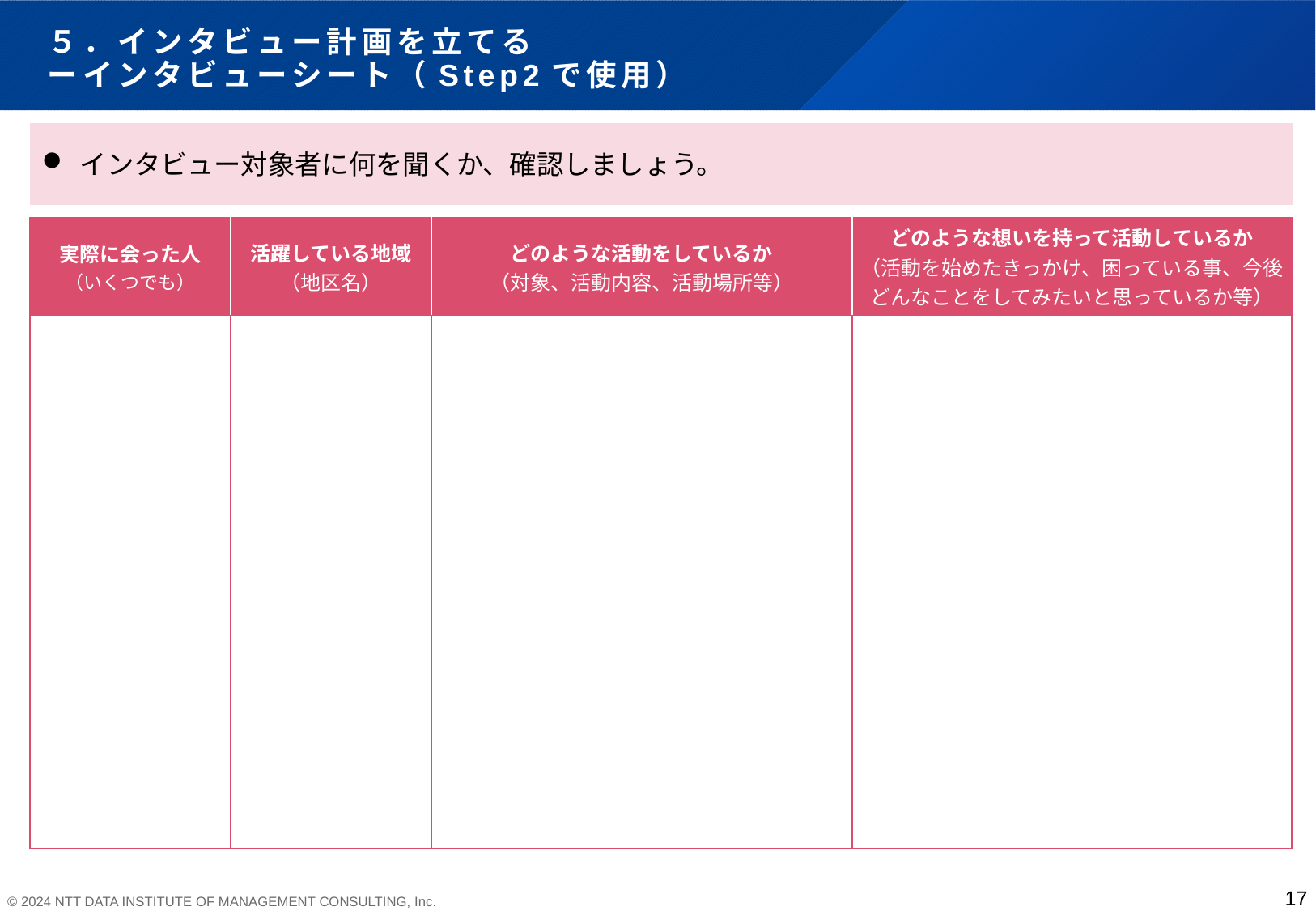

# ５．インタビュー計画を立てる ーインタビューシート（Step2で使用）
インタビュー対象者に何を聞くか、確認しましょう。
| 実際に会った人 （いくつでも） | 活躍している地域 （地区名） | どのような活動をしているか （対象、活動内容、活動場所等） | どのような想いを持って活動しているか （活動を始めたきっかけ、困っている事、今後どんなことをしてみたいと思っているか等） |
| --- | --- | --- | --- |
|  |  |  |  |
17